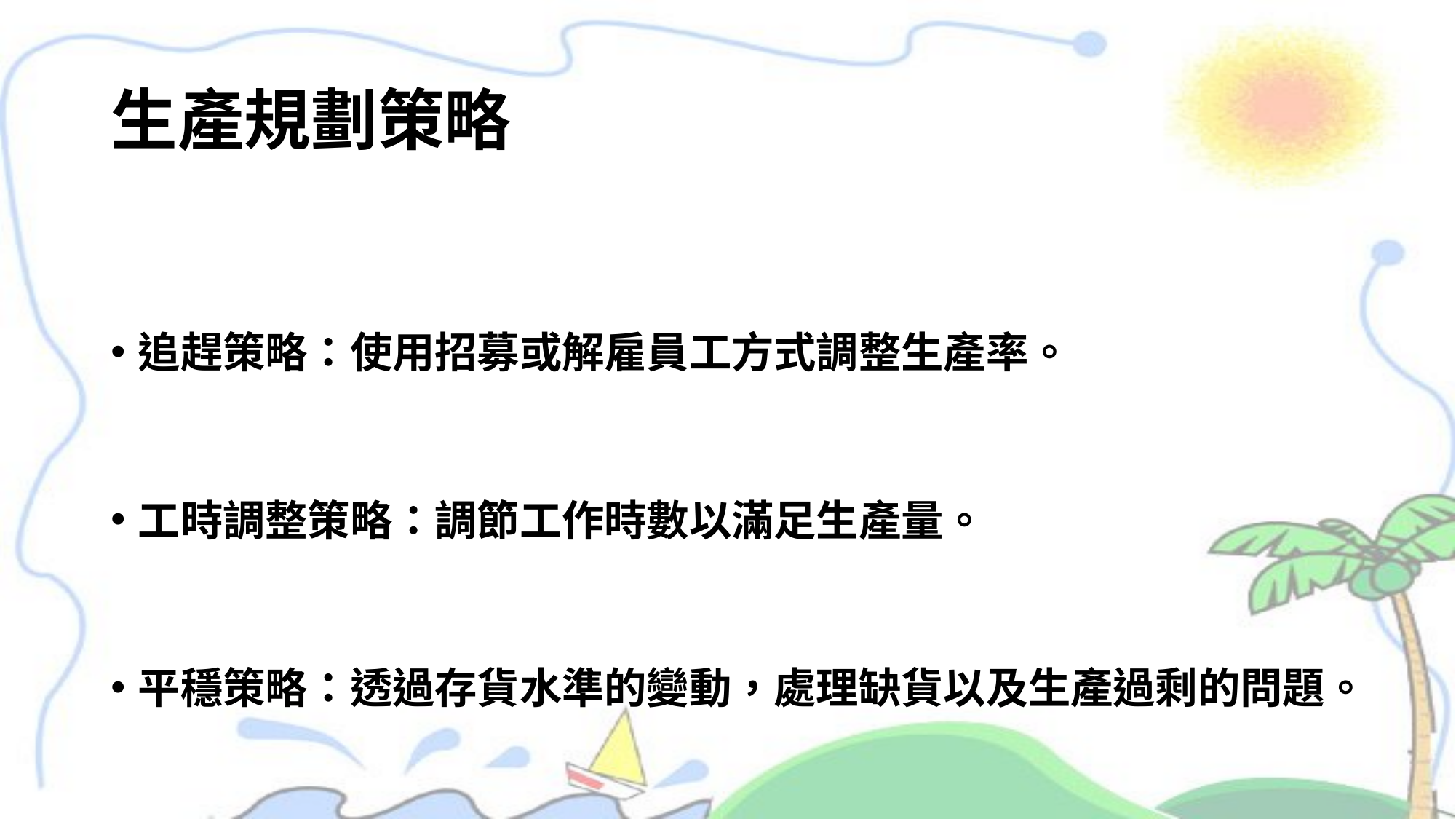

# 生產規劃策略
追趕策略：使用招募或解雇員工方式調整生產率。
工時調整策略：調節工作時數以滿足生產量。
平穩策略：透過存貨水準的變動，處理缺貨以及生產過剩的問題。